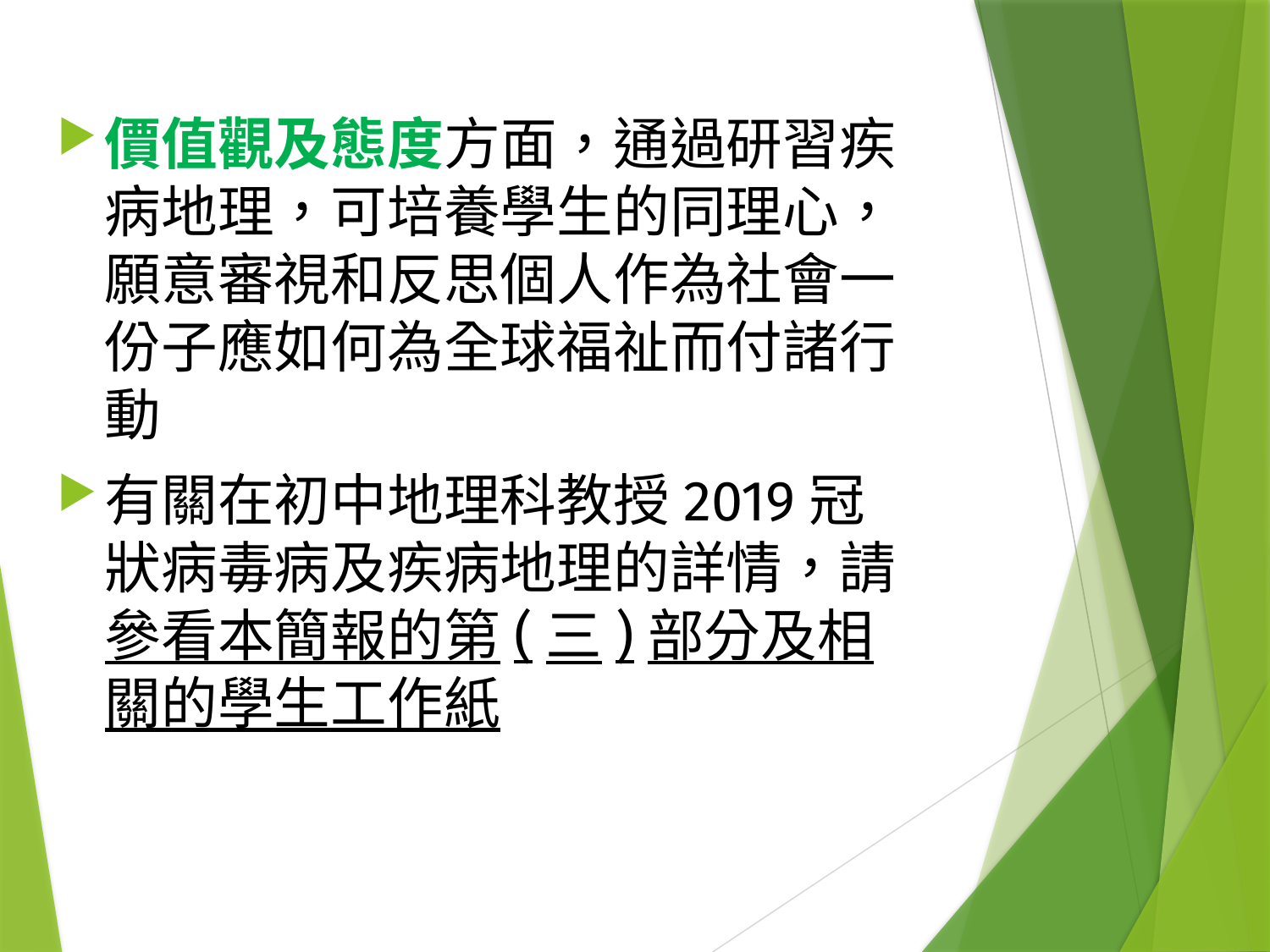

價值觀及態度方面，通過研習疾病地理，可培養學生的同理心，願意審視和反思個人作為社會一份子應如何為全球福祉而付諸行動
有關在初中地理科教授2019冠狀病毒病及疾病地理的詳情，請參看本簡報的第(三)部分及相關的學生工作紙